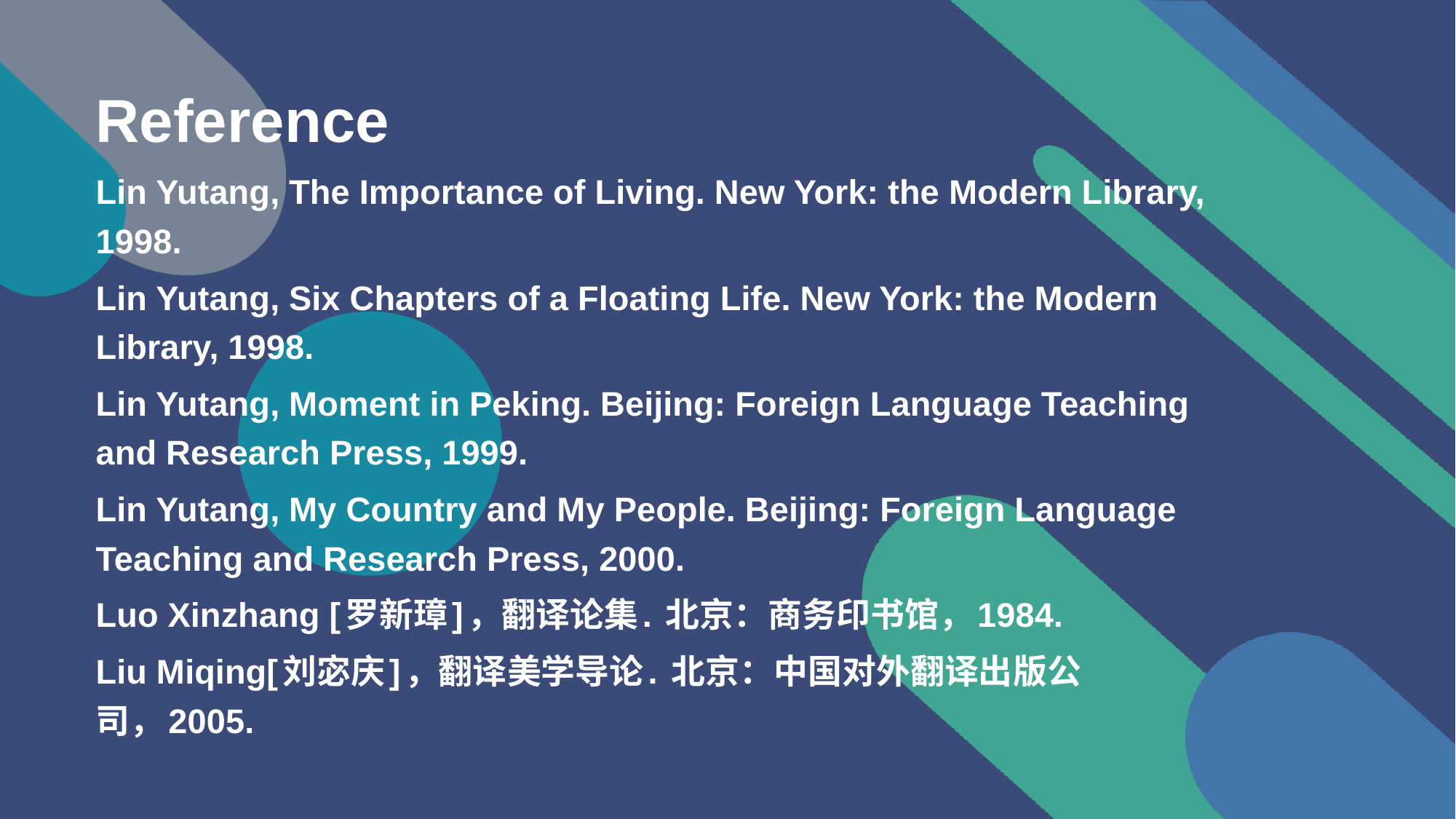

Reference
Lin Yutang, The Importance of Living. New York: the Modern Library, 1998.
Lin Yutang, Six Chapters of a Floating Life. New York: the Modern Library, 1998.
Lin Yutang, Moment in Peking. Beijing: Foreign Language Teaching and Research Press, 1999.
Lin Yutang, My Country and My People. Beijing: Foreign Language Teaching and Research Press, 2000.
Luo Xinzhang [罗新璋]，翻译论集. 北京：商务印书馆，1984.
Liu Miqing[刘宓庆]，翻译美学导论. 北京：中国对外翻译出版公司，2005.